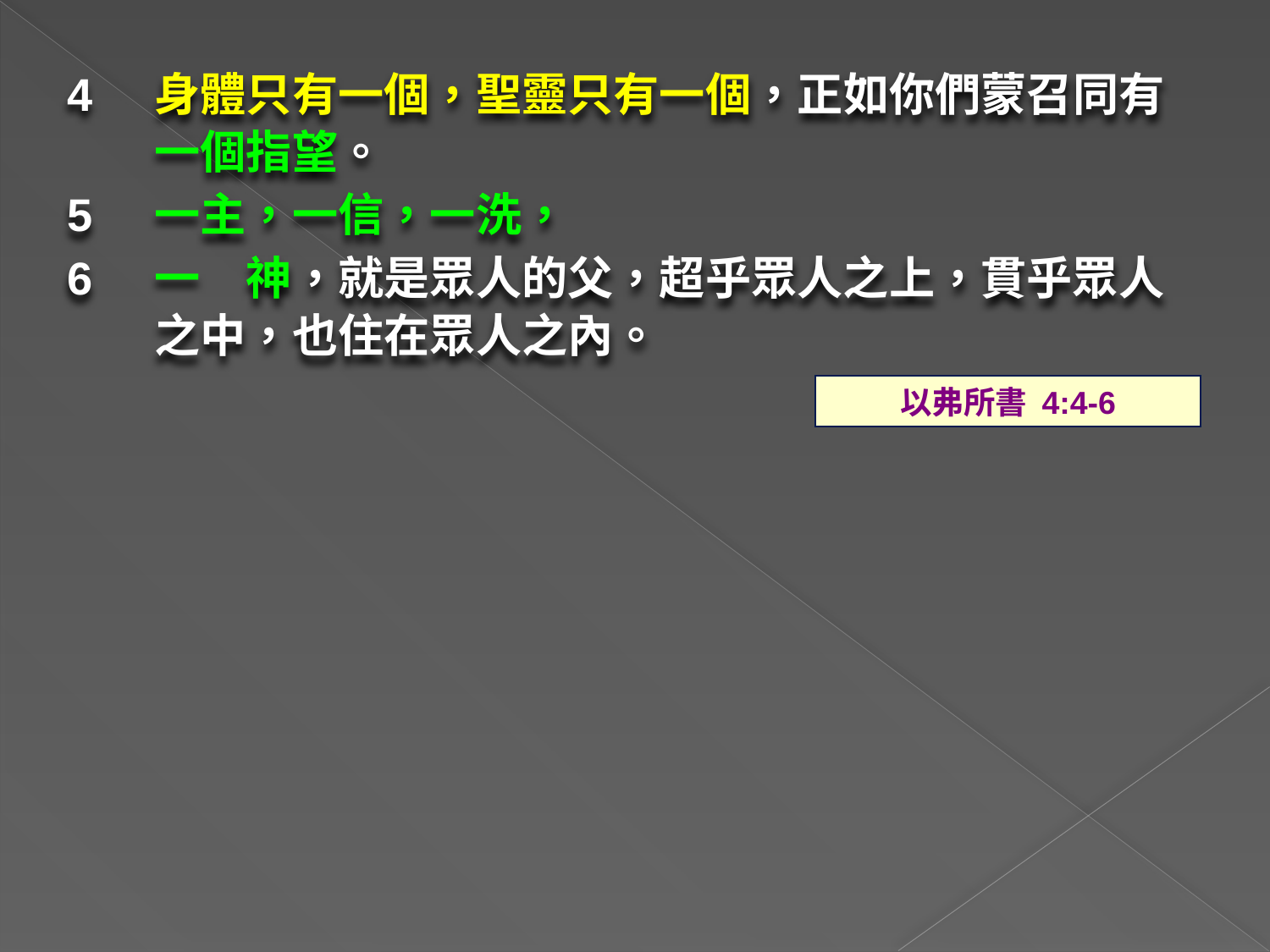

4	身體只有一個，聖靈只有一個，正如你們蒙召同有一個指望。
5	一主，一信，一洗，
6	一　神，就是眾人的父，超乎眾人之上，貫乎眾人之中，也住在眾人之內。
以弗所書 4:4-6